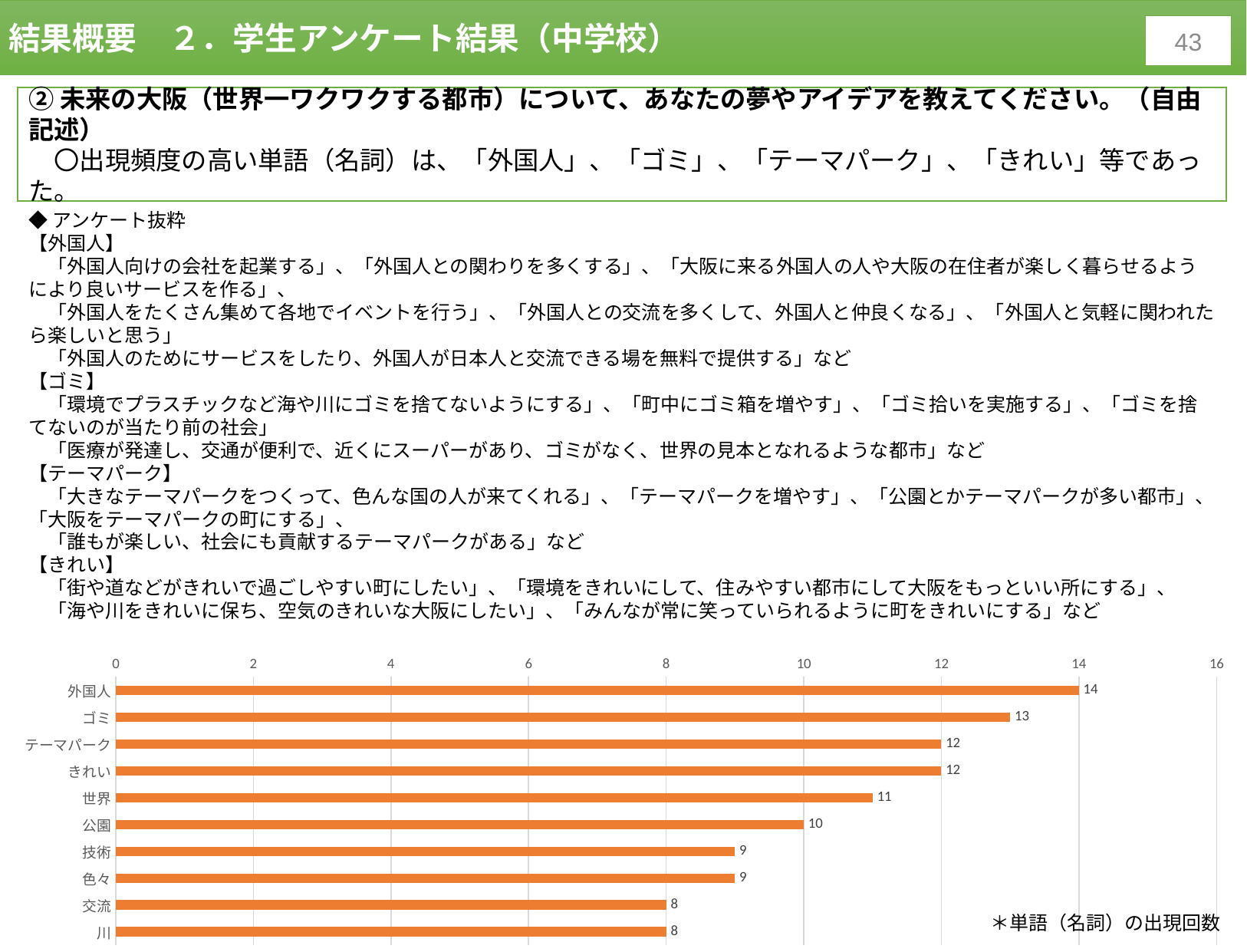

結果概要　２．学生アンケート結果（中学校）
43
②未来の大阪（世界一ワクワクする都市）について、あなたの夢やアイデアを教えてください。（自由記述）
　〇出現頻度の高い単語（名詞）は、「外国人」、「ゴミ」、「テーマパーク」、「きれい」等であった。
◆アンケート抜粋
【外国人】
　「外国人向けの会社を起業する」、「外国人との関わりを多くする」、「大阪に来る外国人の人や大阪の在住者が楽しく暮らせるようにより良いサービスを作る」、
　「外国人をたくさん集めて各地でイベントを行う」、「外国人との交流を多くして、外国人と仲良くなる」、「外国人と気軽に関われたら楽しいと思う」
　「外国人のためにサービスをしたり、外国人が日本人と交流できる場を無料で提供する」など
【ゴミ】
　「環境でプラスチックなど海や川にゴミを捨てないようにする」、「町中にゴミ箱を増やす」、「ゴミ拾いを実施する」、「ゴミを捨てないのが当たり前の社会」
　「医療が発達し、交通が便利で、近くにスーパーがあり、ゴミがなく、世界の見本となれるような都市」など
【テーマパーク】
　「大きなテーマパークをつくって、色んな国の人が来てくれる」、「テーマパークを増やす」、「公園とかテーマパークが多い都市」、「大阪をテーマパークの町にする」、
　「誰もが楽しい、社会にも貢献するテーマパークがある」など
【きれい】
　「街や道などがきれいで過ごしやすい町にしたい」、「環境をきれいにして、住みやすい都市にして大阪をもっといい所にする」、
　「海や川をきれいに保ち、空気のきれいな大阪にしたい」、「みんなが常に笑っていられるように町をきれいにする」など

### Chart

| Category |  |
|---|---|
| 外国人 | 14.0 |
| ゴミ | 13.0 |
| テーマパーク | 12.0 |
| きれい | 12.0 |
| 世界 | 11.0 |
| 公園 | 10.0 |
| 技術 | 9.0 |
| 色々 | 9.0 |
| 交流 | 8.0 |
| 川 | 8.0 |
＊単語（名詞）の出現回数